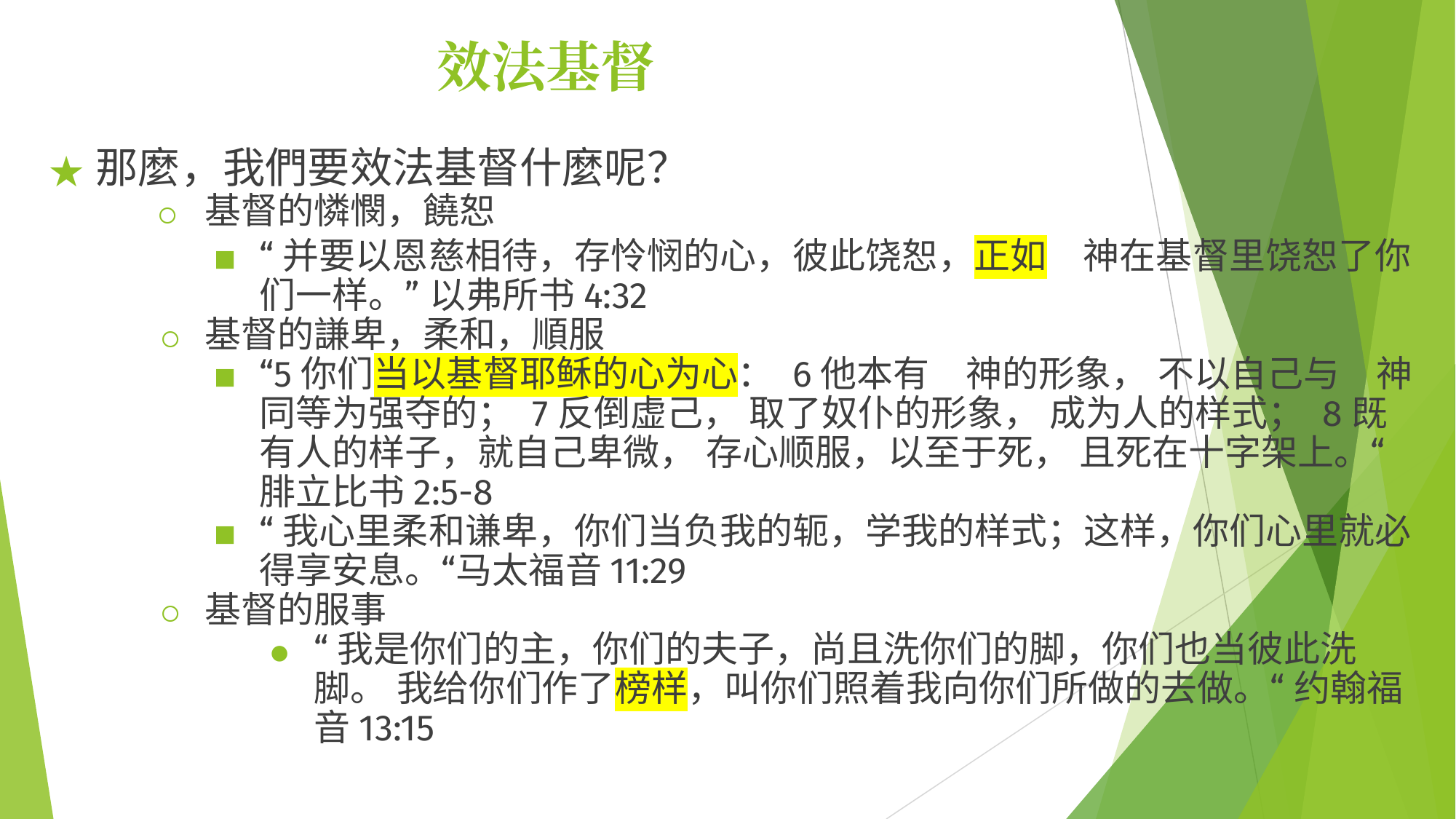

# 效法基督

那麼，我們要效法基督什麼呢？
基督的憐憫，饒恕
“并要以恩慈相待，存怜悯的心，彼此饶恕，正如　神在基督里饶恕了你们一样。” 以弗所书4:32
基督的謙卑，柔和，順服
“5你们当以基督耶稣的心为心： 6他本有　神的形象， 不以自己与　神同等为强夺的； 7反倒虚己， 取了奴仆的形象， 成为人的样式； 8既有人的样子，就自己卑微， 存心顺服，以至于死， 且死在十字架上。“ 腓立比书2:5-8
“我心里柔和谦卑，你们当负我的轭，学我的样式；这样，你们心里就必得享安息。“马太福音11:29
基督的服事
“我是你们的主，你们的夫子，尚且洗你们的脚，你们也当彼此洗脚。 我给你们作了榜样，叫你们照着我向你们所做的去做。“ 约翰福音13:15